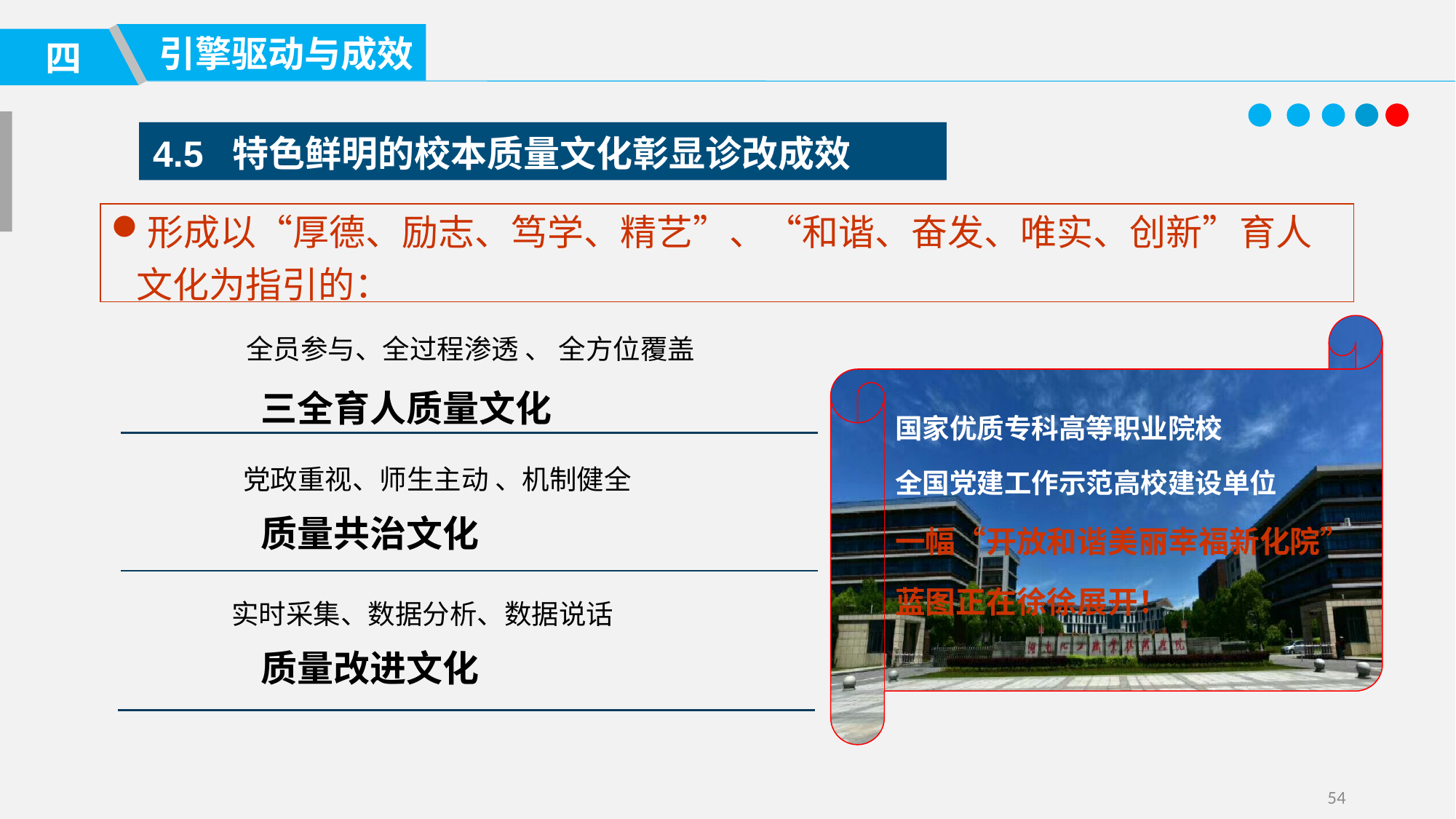

引擎驱动与成效
四

4.5  特色鲜明的校本质量文化彰显诊改成效
形成以“厚德、励志、笃学、精艺”、“和谐、奋发、唯实、创新”育人文化为指引的：

国家优质专科高等职业院校
全国党建工作示范高校建设单位
一幅“开放和谐美丽幸福新化院”
蓝图正在徐徐展开！

全员参与、全过程渗透 、 全方位覆盖
三全育人质量文化
党政重视、师生主动 、机制健全
质量共治文化
实时采集、数据分析、数据说话
质量改进文化
54